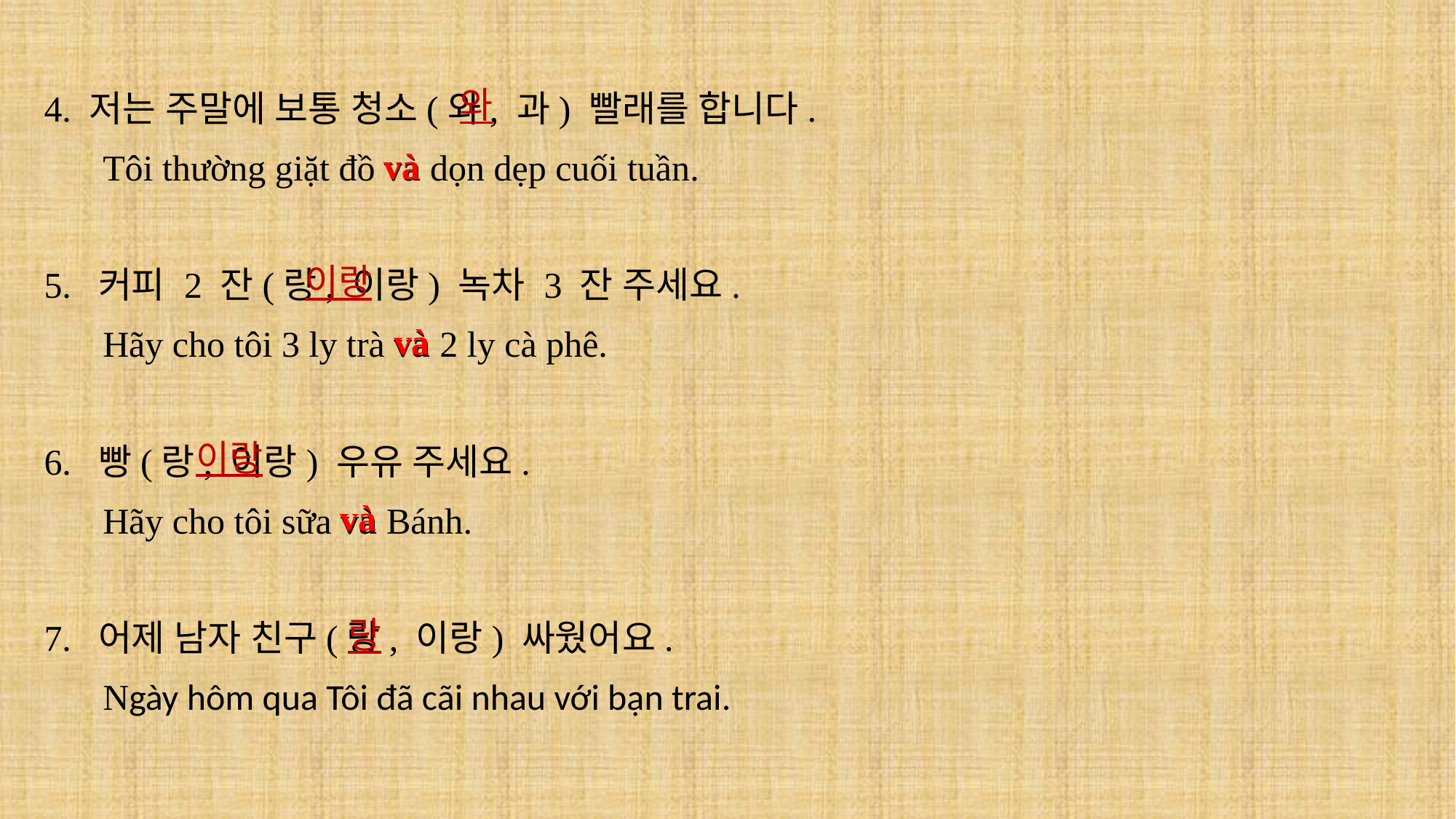

와
4. 저는 주말에 보통 청소(와, 과) 빨래를 합니다.
Tôi thường giặt đồ và dọn dẹp cuối tuần.

5.  커피 2 잔(랑, 이랑) 녹차 3 잔 주세요.
Hãy cho tôi 3 ly trà và 2 ly cà phê.

6.  빵(랑, 이랑) 우유 주세요.
Hãy cho tôi sữa và Bánh.

7.  어제 남자 친구(랑, 이랑) 싸웠어요.
Ngày hôm qua Tôi đã cãi nhau với bạn trai.
và
이랑
và
이랑
và
랑